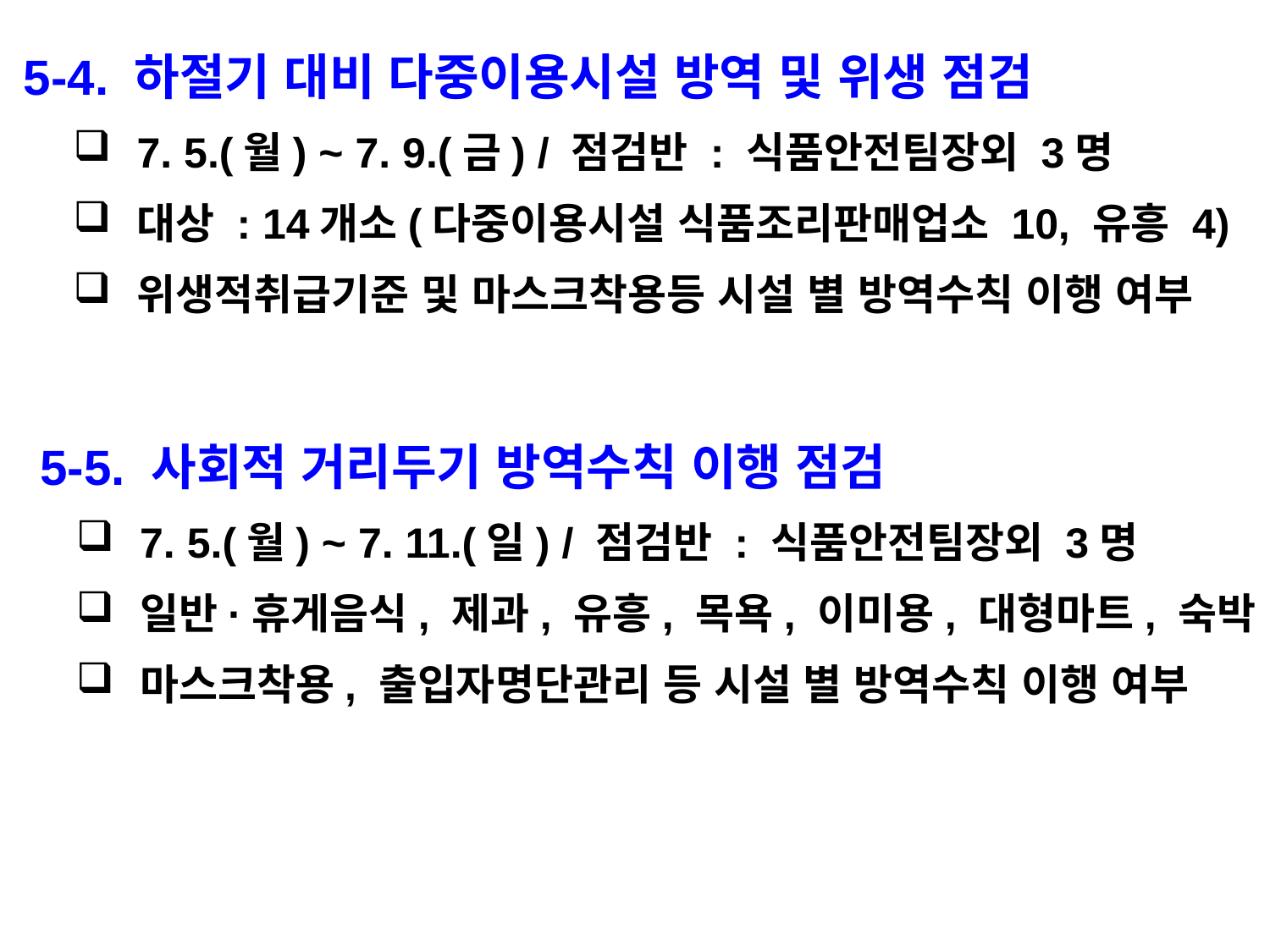

5-4. 하절기 대비 다중이용시설 방역 및 위생 점검
7. 5.(월) ~ 7. 9.(금) / 점검반 : 식품안전팀장외 3명
대상 : 14개소(다중이용시설 식품조리판매업소 10, 유흥 4)
위생적취급기준 및 마스크착용등 시설 별 방역수칙 이행 여부
  5-5. 사회적 거리두기 방역수칙 이행 점검
7. 5.(월) ~ 7. 11.(일) / 점검반 : 식품안전팀장외 3명
일반·휴게음식, 제과, 유흥, 목욕, 이미용, 대형마트, 숙박
마스크착용, 출입자명단관리 등 시설 별 방역수칙 이행 여부